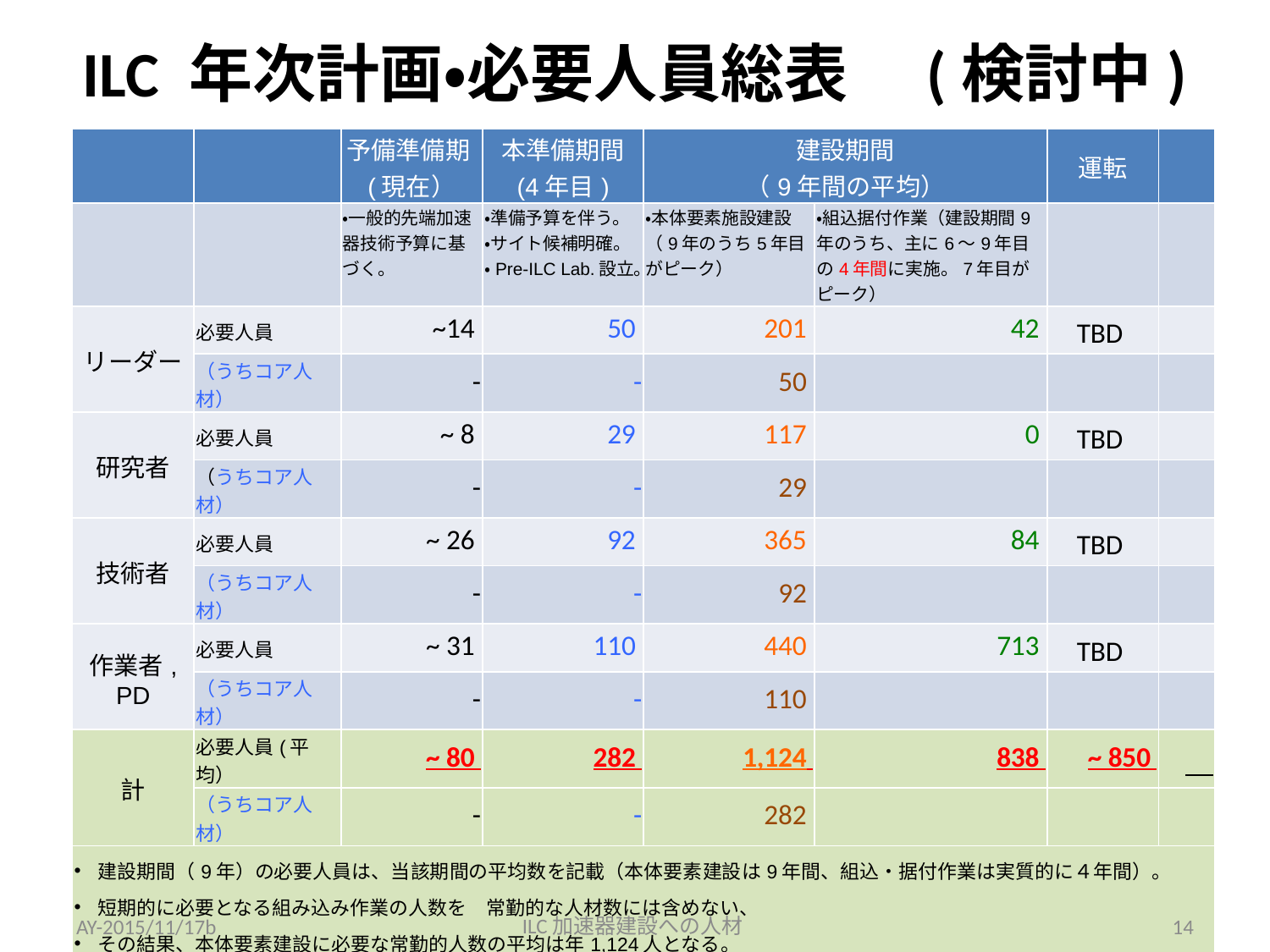

# ILC 年次計画・必要人員総表　(検討中)
|  |  | 予備準備期(現在） | 本準備期間 (4年目) | 建設期間 （9年間の平均） |  | 運転 |  |
| --- | --- | --- | --- | --- | --- | --- | --- |
|  |  | ・一般的先端加速器技術予算に基づく。 | ・準備予算を伴う。 ・サイト候補明確。 ・Pre-ILC Lab.設立。 | ・本体要素施設建設（9年のうち5年目がピーク） | ・組込据付作業（建設期間9年のうち、主に6～9年目の4年間に実施。7年目がピーク） |  |  |
| リーダー | 必要人員 | ~14 | 50 | 201 | 42 | TBD |  |
|  | （うちコア人材） | - | - | 50 |  |  |  |
| 研究者 | 必要人員 | ~ 8 | 29 | 117 | 0 | TBD |  |
|  | （うちコア人材） | - | - | 29 |  |  |  |
| 技術者 | 必要人員 | ~ 26 | 92 | 365 | 84 | TBD |  |
|  | （うちコア人材） | - | - | 92 |  |  |  |
| 作業者, PD | 必要人員 | ~ 31 | 110 | 440 | 713 | TBD |  |
|  | （うちコア人材） | - | - | 110 |  |  |  |
| 計 | 必要人員(平均） | ~ 80 | 282 | 1,124 | 838 | ~ 850 |  |
|  | （うちコア人材） | - | - | 282 |  |  |  |
| 建設期間（9年）の必要人員は、当該期間の平均数を記載（本体要素建設は9年間、組込・据付作業は実質的に４年間）。 短期的に必要となる組み込み作業の人数を　常勤的な人材数には含めない、 その結果、本体要素建設に必要な常勤的人数の平均は年1,124人となる。 職種比率：「」「本体要素・施設建設期間での平均FTE の比率から、「本準備期間」の職種比率を算出 ((参考：予備資料：p. 43） 本体要素・施設建設での「コアメンバー」は、本準備期間のメンバ（25% )を書き込んだ。 予備準備期間は、現有　76名以上を80名にまるめ、本準備期間と同様に職種での比率を算出 |  |  |  |  |  |  |  |
ILC加速器建設への人材
AY-2015/11/17b
14